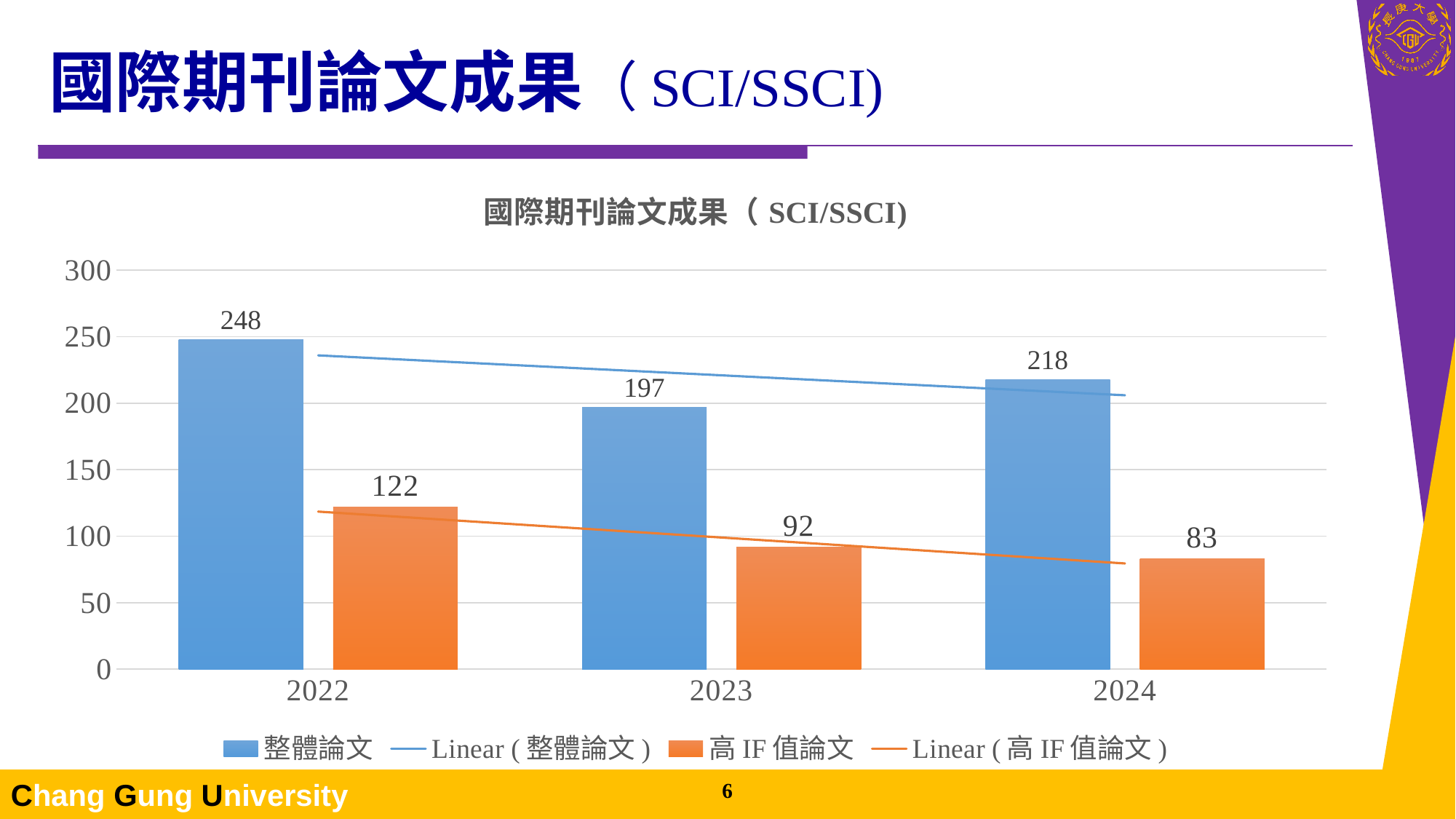

# 國際期刊論文成果（SCI/SSCI)

### Chart: 國際期刊論文成果（SCI/SSCI)

| Category | 整體論文 | 高IF值論文 |
|---|---|---|
| 2022 | 248.0 | 122.0 |
| 2023 | 197.0 | 92.0 |
| 2024 | 218.0 | 83.0 |
6